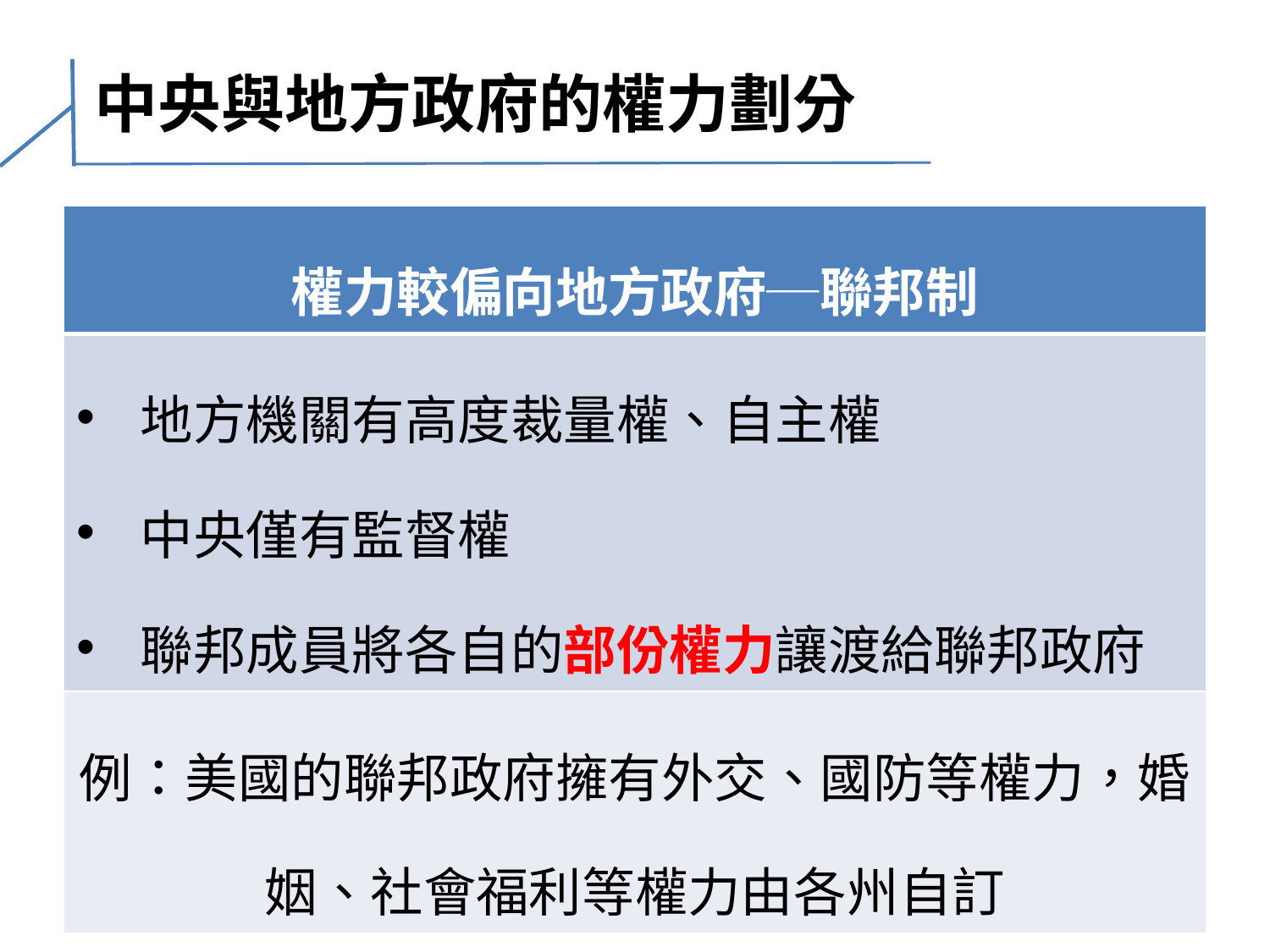

# 中央與地方政府的權力劃分
| 權力較偏向地方政府─聯邦制 |
| --- |
| 地方機關有高度裁量權、自主權 中央僅有監督權 聯邦成員將各自的部份權力讓渡給聯邦政府 |
| 例：美國的聯邦政府擁有外交、國防等權力，婚姻、社會福利等權力由各州自訂 |